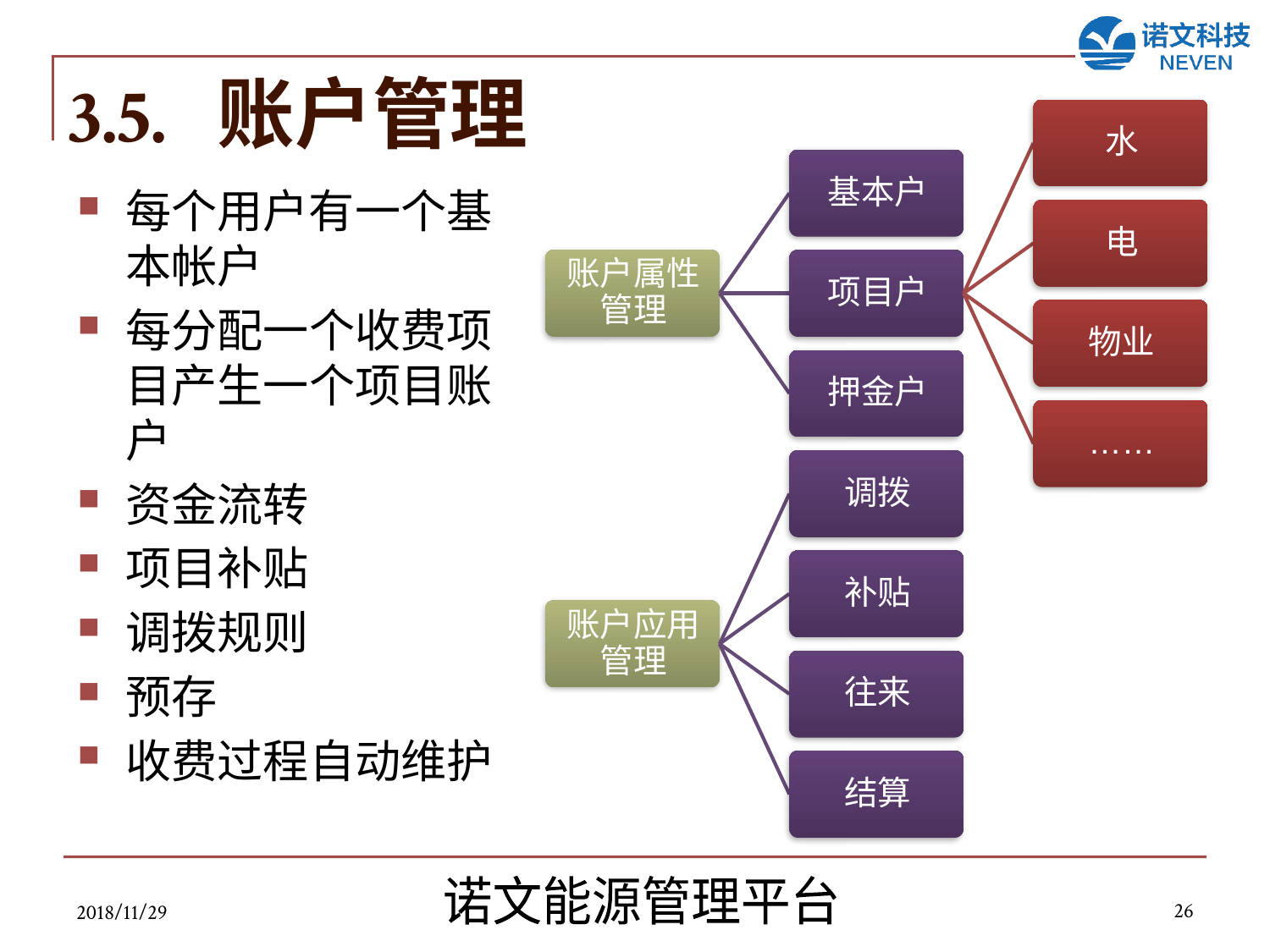

# 3.5.  账户管理
账户属性管理

基本户

项目户

水

电

物业

……

押金户
账户应用管理

调拨

补贴

往来

结算
每个用户有一个基本帐户
每分配一个收费项目产生一个项目账户
资金流转
项目补贴
调拨规则
预存
收费过程自动维护

2018/11/29
26